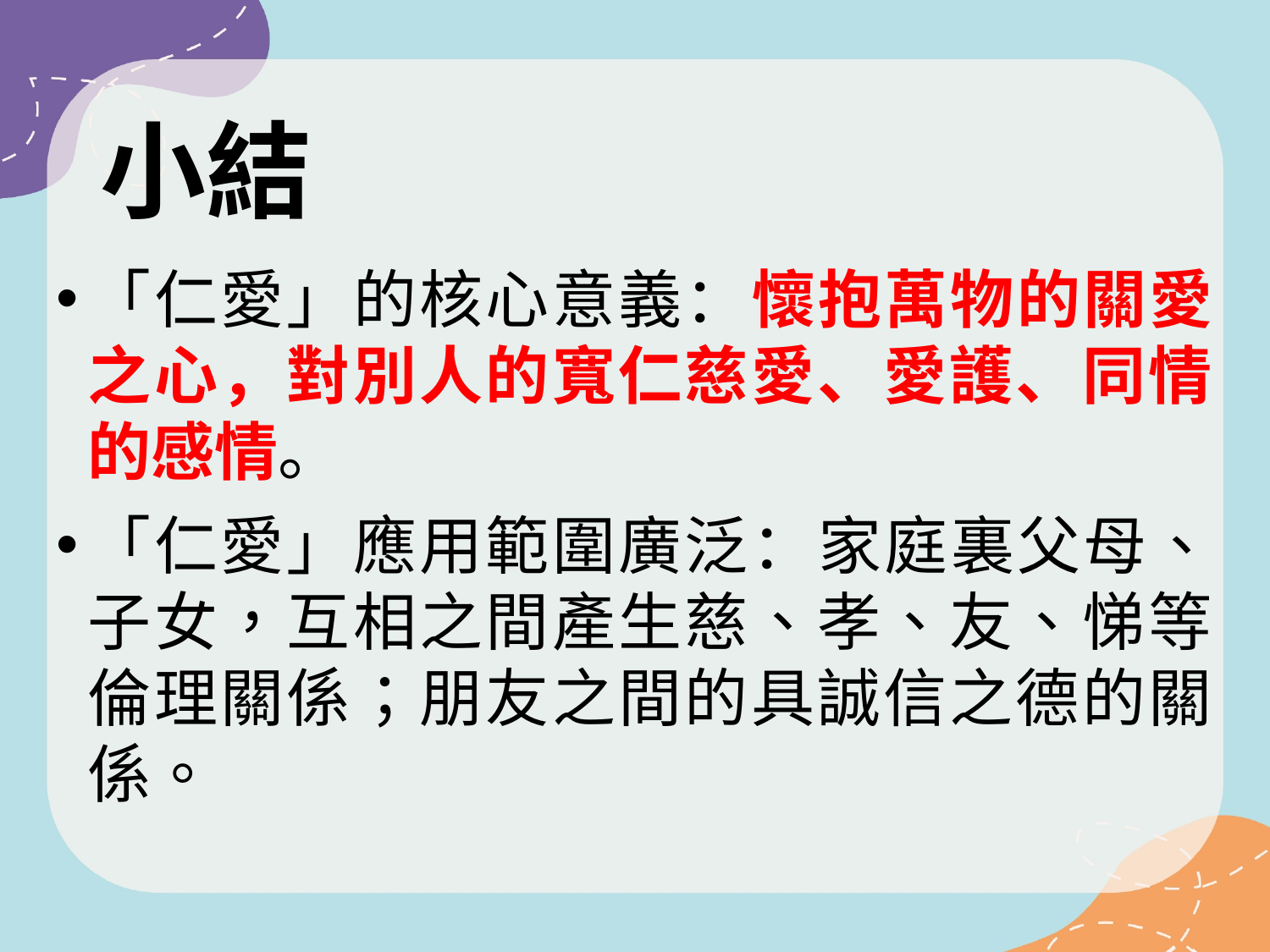

# 小結
「仁愛」的核心意義：懷抱萬物的關愛之心，對別人的寬仁慈愛、愛護、同情的感情。
「仁愛」應用範圍廣泛：家庭裏父母、子女，互相之間產生慈、孝、友、悌等倫理關係；朋友之間的具誠信之德的關係。